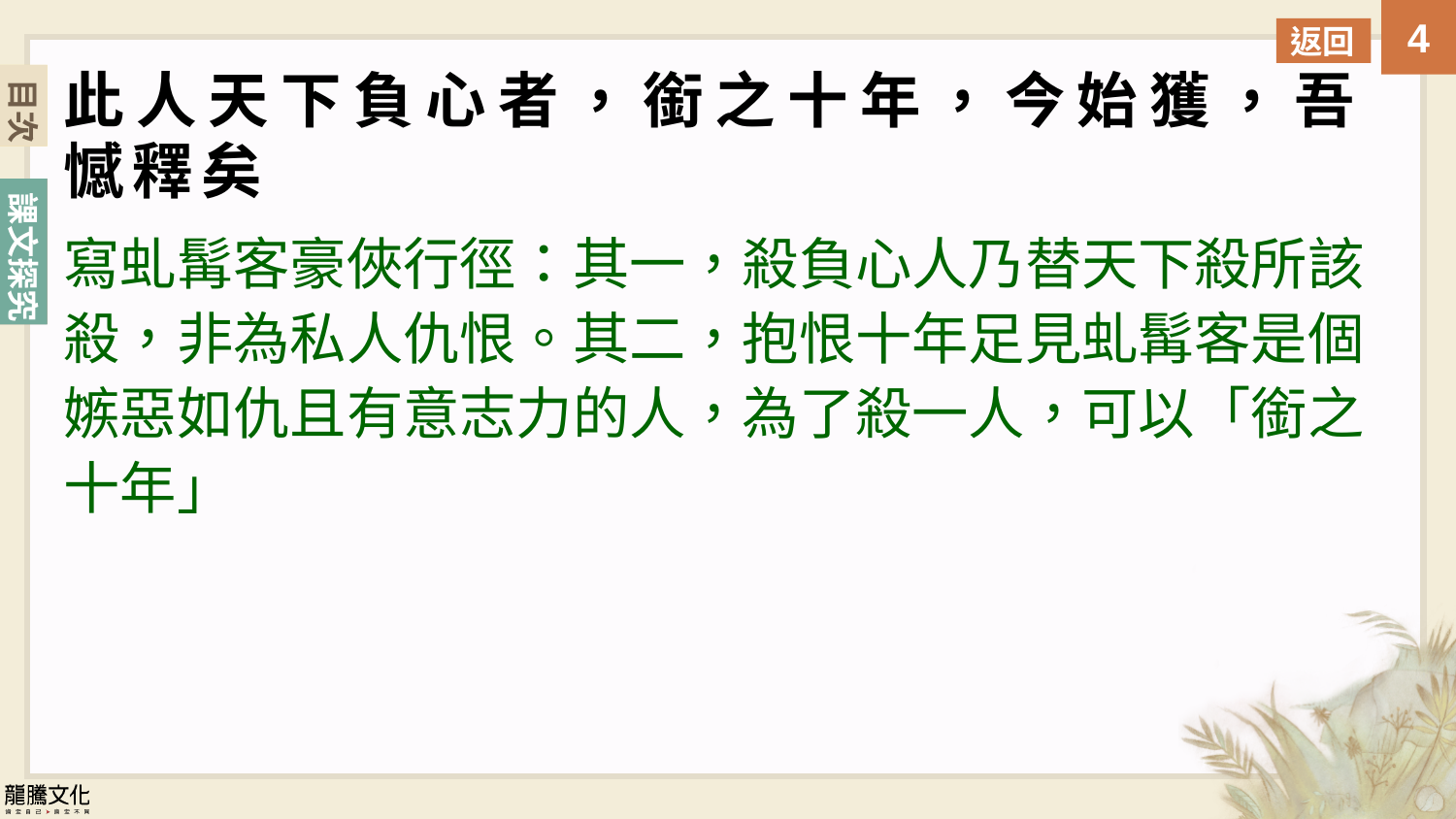

返回
此人天下負心者，銜之十年，今始獲，吾憾釋矣
寫虬髯客豪俠行徑：其一，殺負心人乃替天下殺所該殺，非為私人仇恨。其二，抱恨十年足見虬髯客是個嫉惡如仇且有意志力的人，為了殺一人，可以「銜之十年」